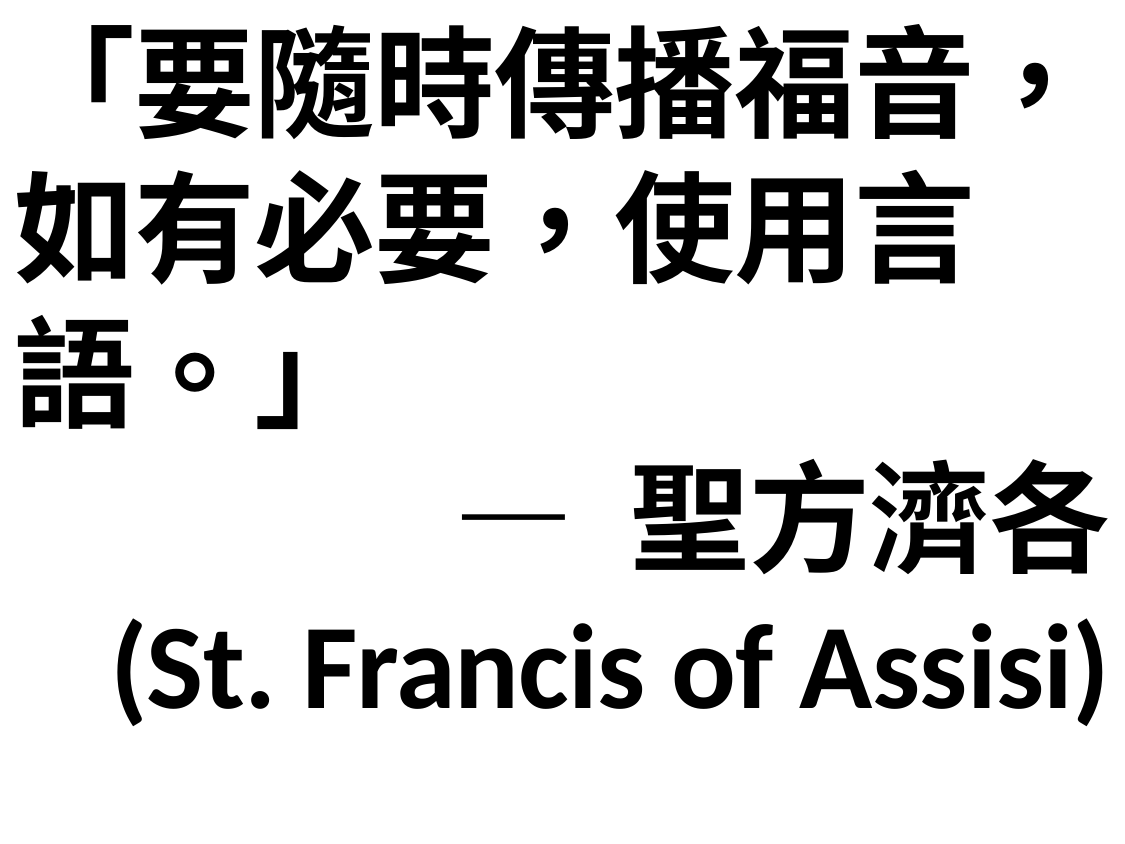

「要隨時傳播福音，如有必要，使用言語。」
 — 聖方濟各
(St. Francis of Assisi)